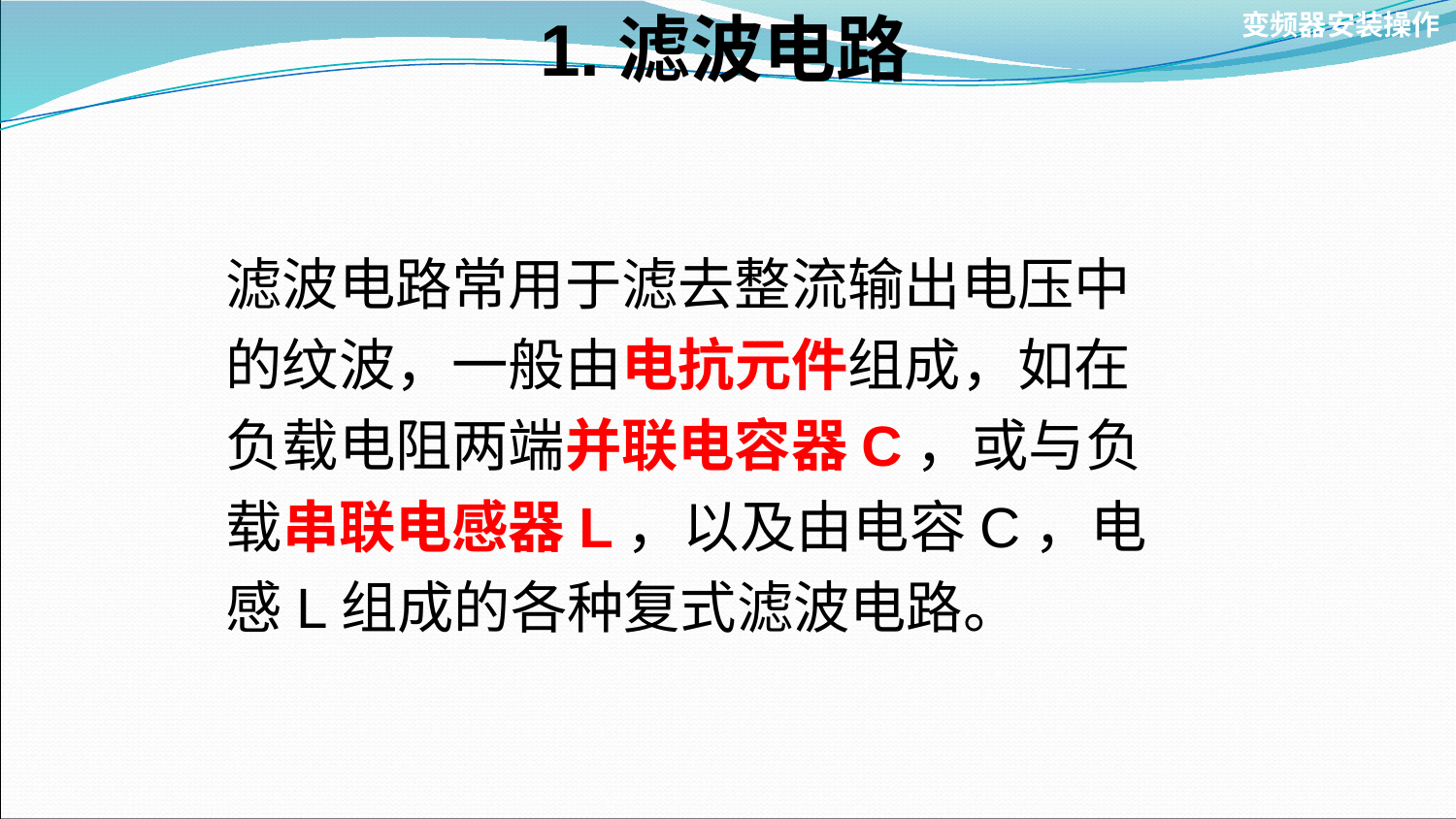

变频器安装操作
# 1.滤波电路
滤波电路常用于滤去整流输出电压中的纹波，一般由电抗元件组成，如在负载电阻两端并联电容器C，或与负载串联电感器L，以及由电容C，电感L组成的各种复式滤波电路。
4